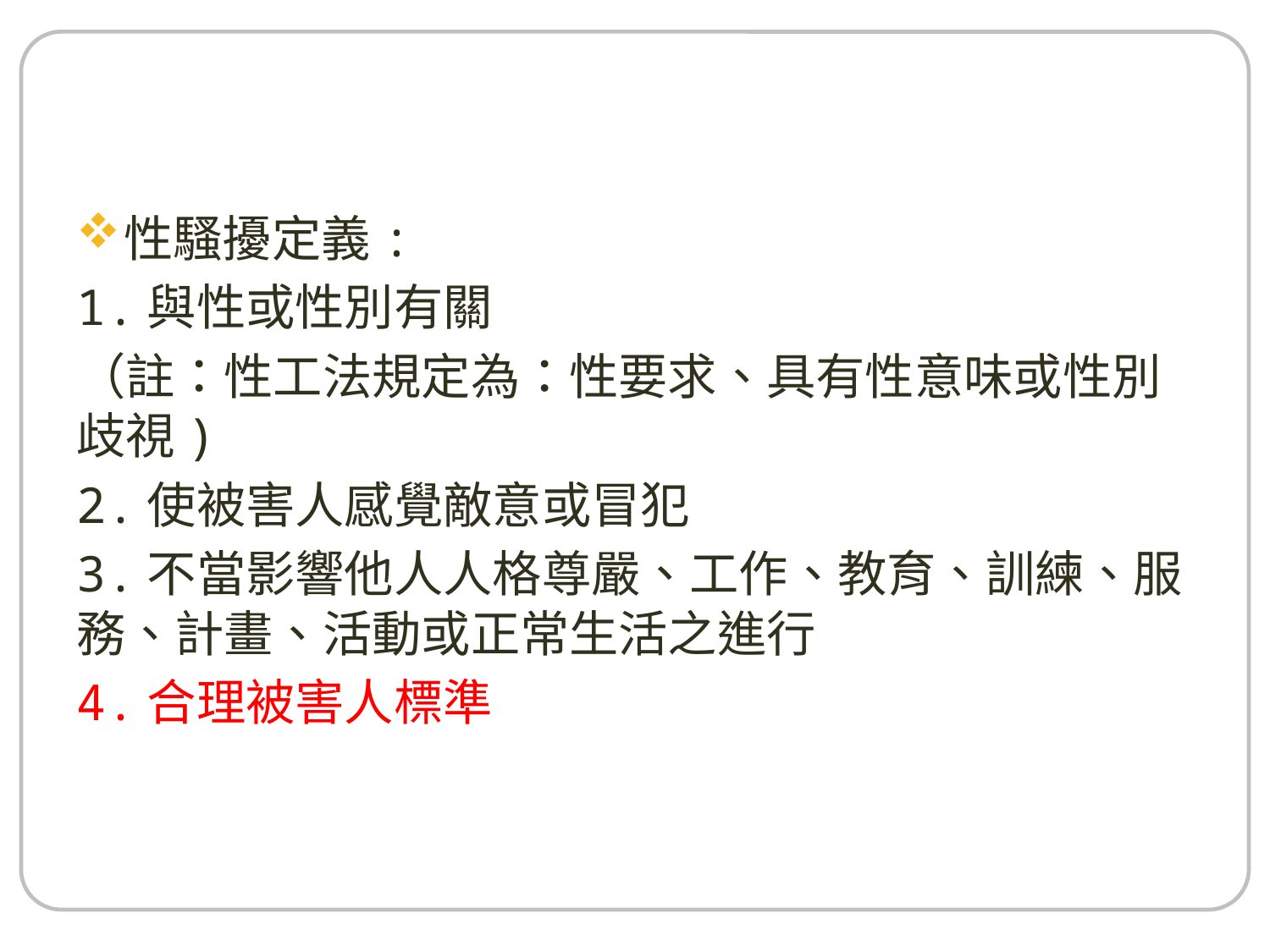

#
性騷擾定義:
1.與性或性別有關
（註：性工法規定為：性要求、具有性意味或性別歧視)
2.使被害人感覺敵意或冒犯
3.不當影響他人人格尊嚴、工作、教育、訓練、服務、計畫、活動或正常生活之進行
4.合理被害人標準